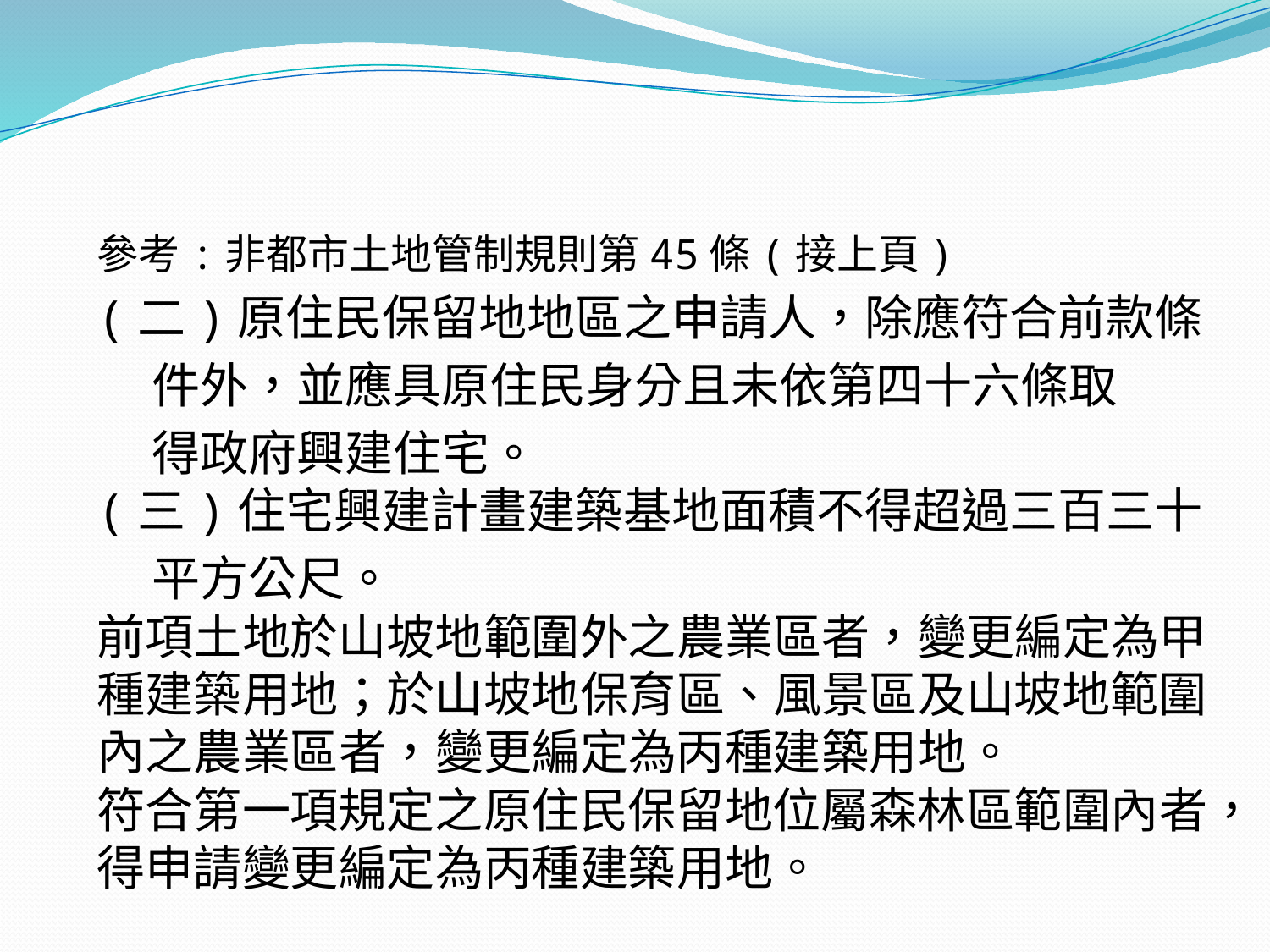

參考:非都市土地管制規則第45條(接上頁)
(二)原住民保留地地區之申請人，除應符合前款條
    件外，並應具原住民身分且未依第四十六條取
    得政府興建住宅。
(三)住宅興建計畫建築基地面積不得超過三百三十
    平方公尺。
前項土地於山坡地範圍外之農業區者，變更編定為甲種建築用地；於山坡地保育區、風景區及山坡地範圍內之農業區者，變更編定為丙種建築用地。
符合第一項規定之原住民保留地位屬森林區範圍內者，得申請變更編定為丙種建築用地。